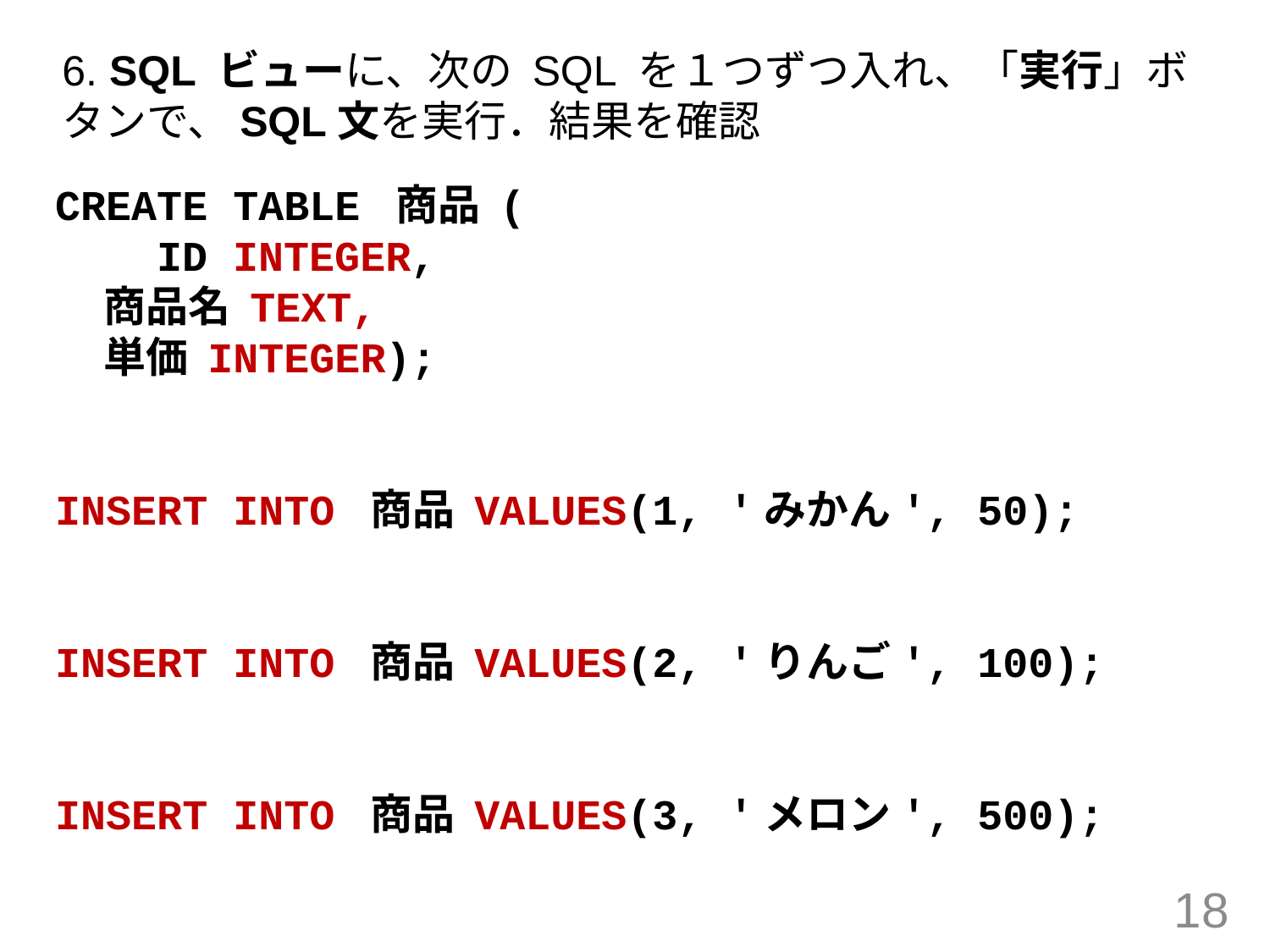

6. SQL ビューに、次の SQL を１つずつ入れ、「実行」ボタンで、SQL文を実行．結果を確認

CREATE TABLE 商品 (
    ID INTEGER,
    商品名 TEXT,
    単価 INTEGER);

INSERT INTO 商品 VALUES(1, 'みかん', 50);

INSERT INTO 商品 VALUES(2, 'りんご', 100);

INSERT INTO 商品 VALUES(3, 'メロン', 500);

18